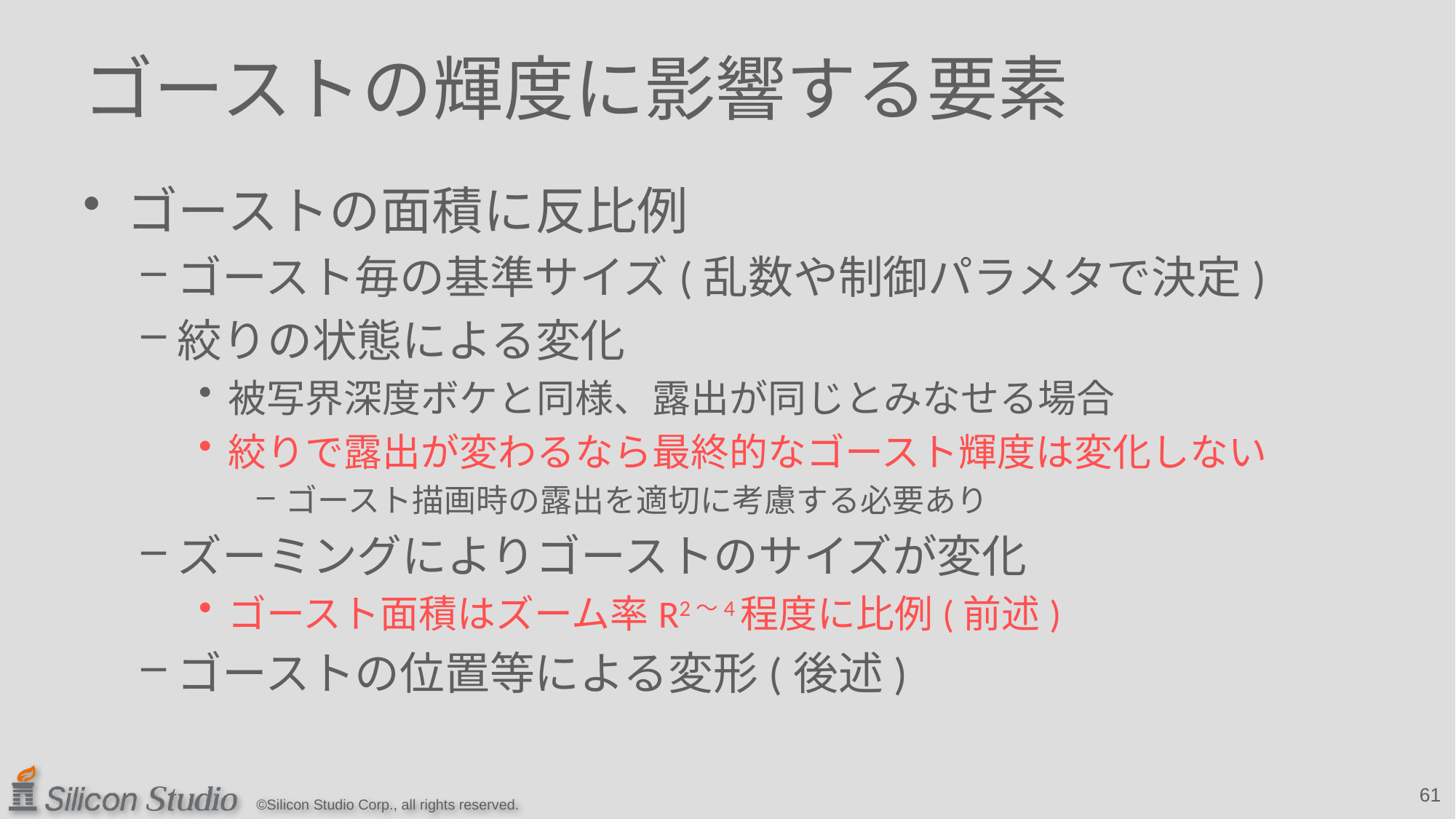

# ゴーストの輝度に影響する要素
ゴーストの面積に反比例
ゴースト毎の基準サイズ(乱数や制御パラメタで決定)
絞りの状態による変化
被写界深度ボケと同様、露出が同じとみなせる場合
絞りで露出が変わるなら最終的なゴースト輝度は変化しない
ゴースト描画時の露出を適切に考慮する必要あり
ズーミングによりゴーストのサイズが変化
ゴースト面積はズーム率R2～4程度に比例(前述)
ゴーストの位置等による変形(後述)

61